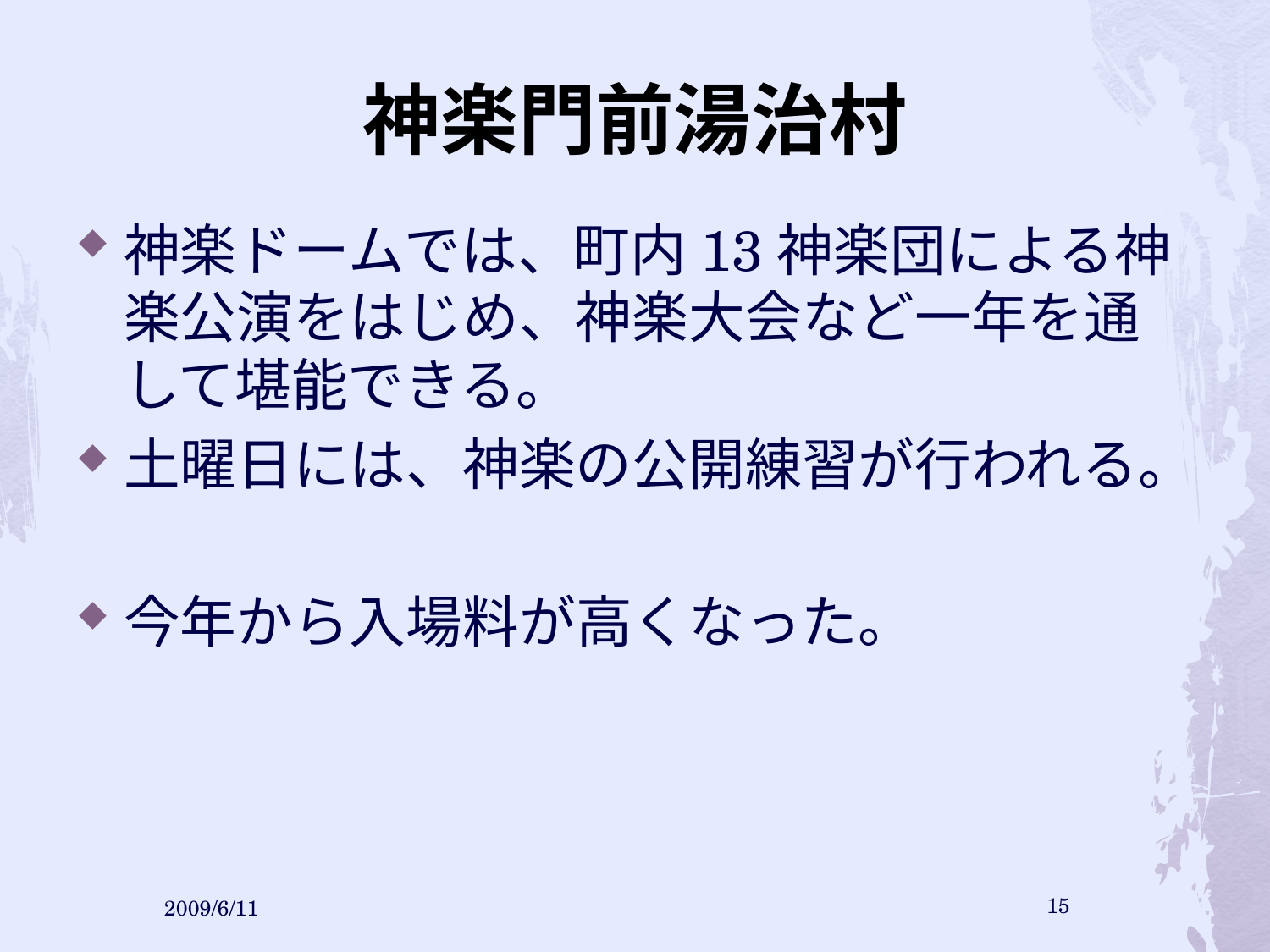

# 神楽門前湯治村
神楽ドームでは、町内13神楽団による神楽公演をはじめ、神楽大会など一年を通して堪能できる。
土曜日には、神楽の公開練習が行われる。

今年から入場料が高くなった。
2009/6/11
15